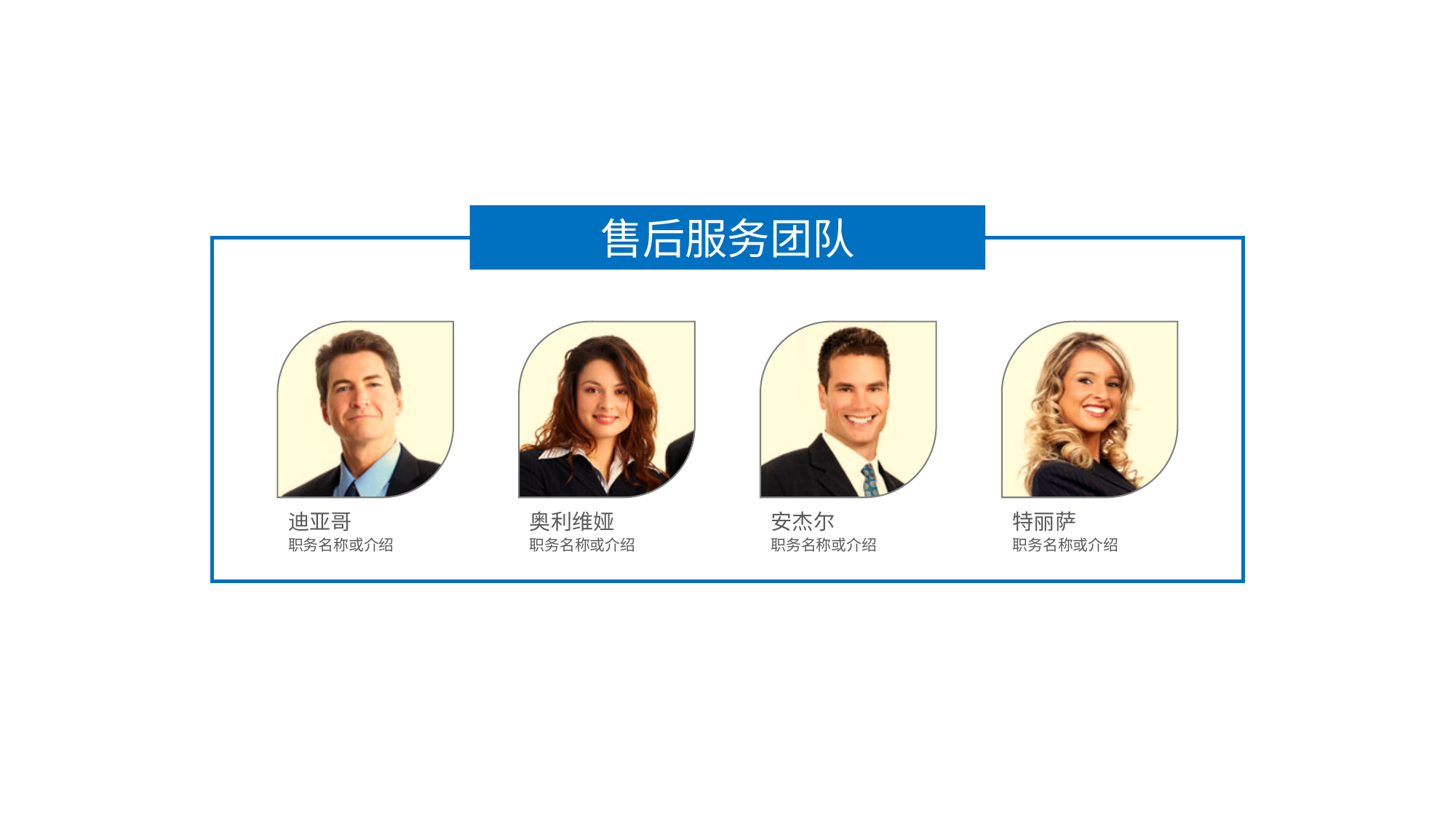

售后服务团队

迪亚哥
职务名称或介绍

奥利维娅
职务名称或介绍

安杰尔
职务名称或介绍

特丽萨
职务名称或介绍